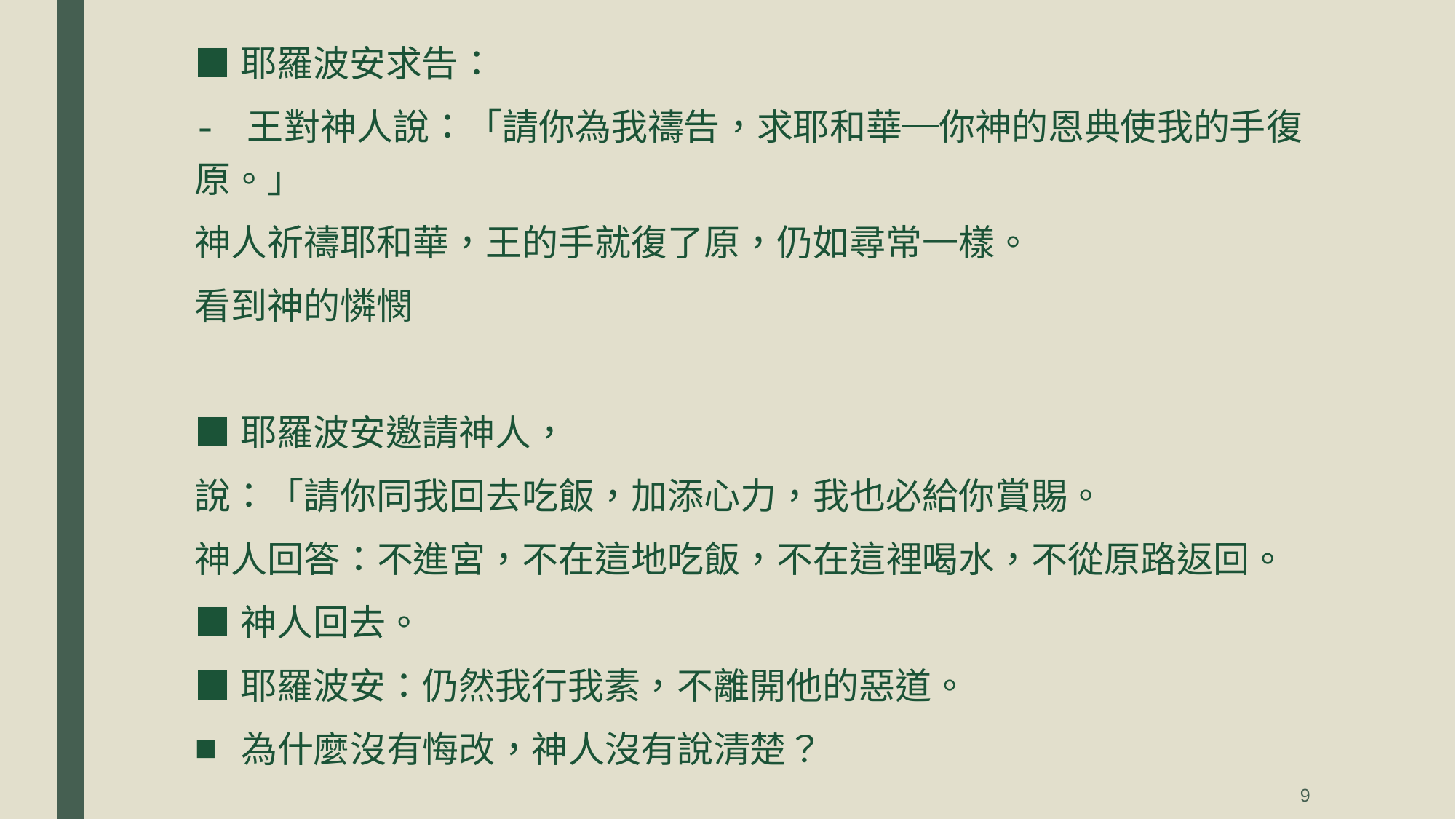

■耶羅波安求告：
- 王對神人說：「請你為我禱告，求耶和華─你神的恩典使我的手復原。」
神人祈禱耶和華，王的手就復了原，仍如尋常一樣。
看到神的憐憫

■耶羅波安邀請神人，
說：「請你同我回去吃飯，加添心力，我也必給你賞賜。
神人回答：不進宮，不在這地吃飯，不在這裡喝水，不從原路返回。
■神人回去。
■耶羅波安：仍然我行我素，不離開他的惡道。
為什麼沒有悔改，神人沒有說清楚？
9